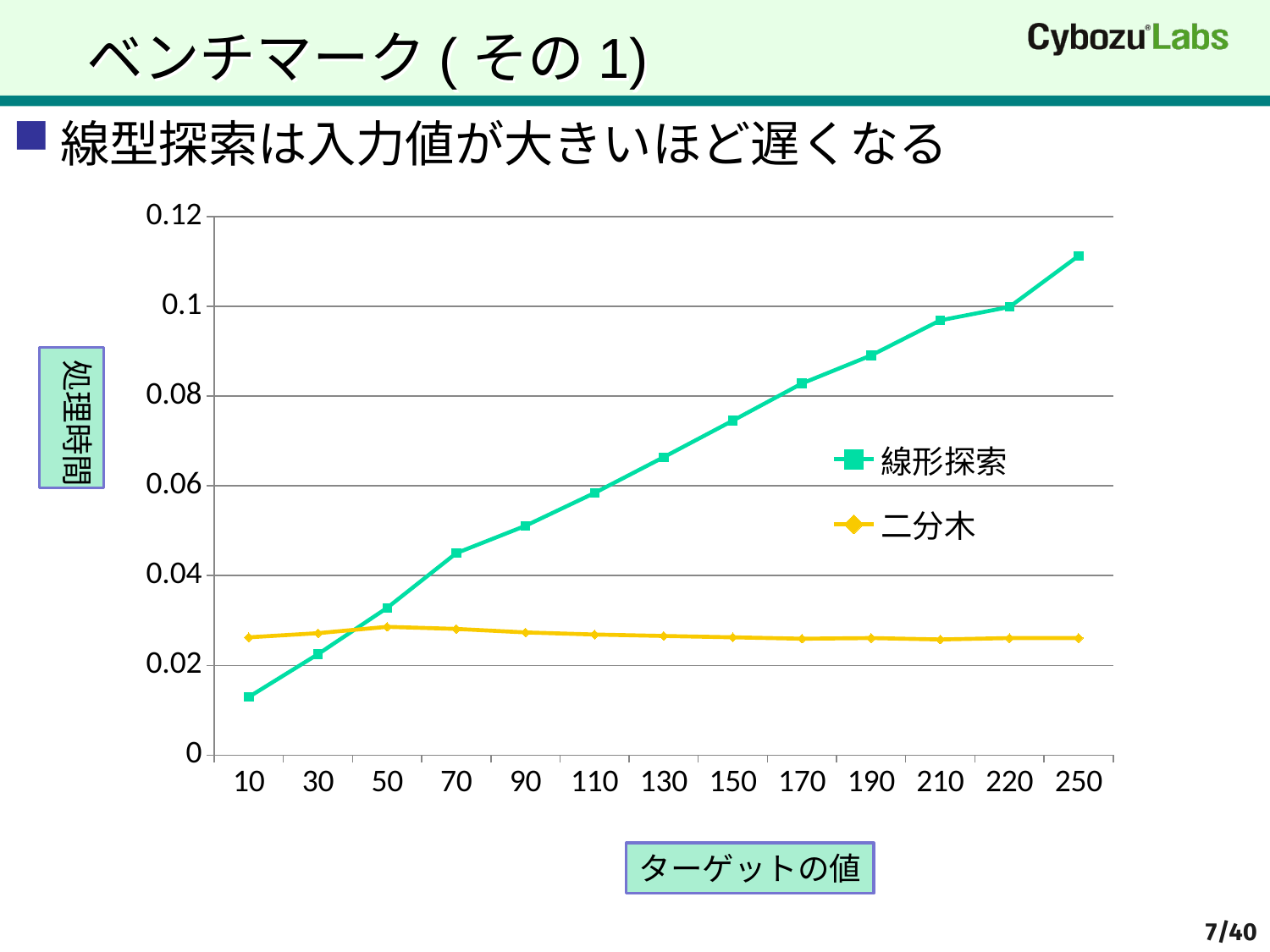

線型探索は入力値が大きいほど遅くなる
# ベンチマーク(その1)

### Chart

| Category | 線形探索 | 二分木 |
|---|---|---|
| 10 | 0.012970000000000021 | 0.026250000000000058 |
| 30 | 0.022500000000000055 | 0.02718000000000006 |
| 50 | 0.03282000000000007 | 0.02859 |
| 70 | 0.04500000000000003 | 0.02811999999999999 |
| 90 | 0.051090000000000024 | 0.027340000000000062 |
| 110 | 0.05843000000000009 | 0.026880000000000074 |
| 130 | 0.06640000000000008 | 0.02656000000000001 |
| 150 | 0.07453000000000017 | 0.026250000000000058 |
| 170 | 0.08281000000000002 | 0.02594000000000001 |
| 190 | 0.08906000000000025 | 0.026090000000000012 |
| 210 | 0.09687000000000003 | 0.02578000000000001 |
| 220 | 0.09985000000000031 | 0.026090000000000012 |
| 250 | 0.11125000000000013 | 0.026100000000000012 |
処理時間
ターゲットの値

7/40